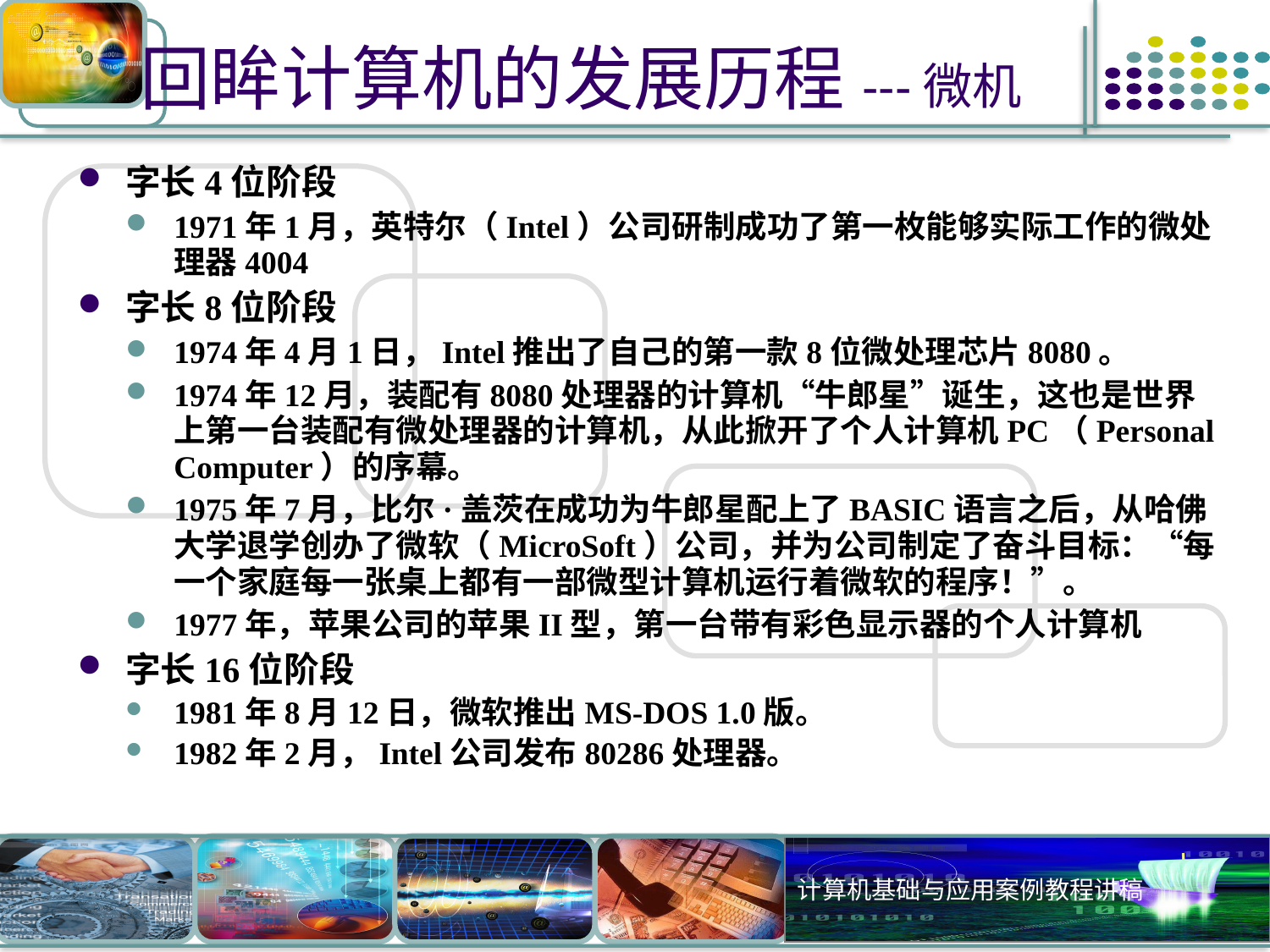

# 回眸计算机的发展历程---微机
字长4位阶段
1971年1月，英特尔（Intel）公司研制成功了第一枚能够实际工作的微处理器4004
字长8位阶段
1974年4月1日，Intel推出了自己的第一款8位微处理芯片8080。
1974年12月，装配有8080处理器的计算机“牛郎星”诞生，这也是世界上第一台装配有微处理器的计算机，从此掀开了个人计算机PC（Personal Computer）的序幕。
1975年7月，比尔·盖茨在成功为牛郎星配上了BASIC语言之后，从哈佛大学退学创办了微软（MicroSoft）公司，并为公司制定了奋斗目标：“每一个家庭每一张桌上都有一部微型计算机运行着微软的程序！”。
1977年，苹果公司的苹果II型，第一台带有彩色显示器的个人计算机
字长16位阶段
1981年8月12日，微软推出MS-DOS 1.0版。
1982年2月，Intel公司发布80286处理器。